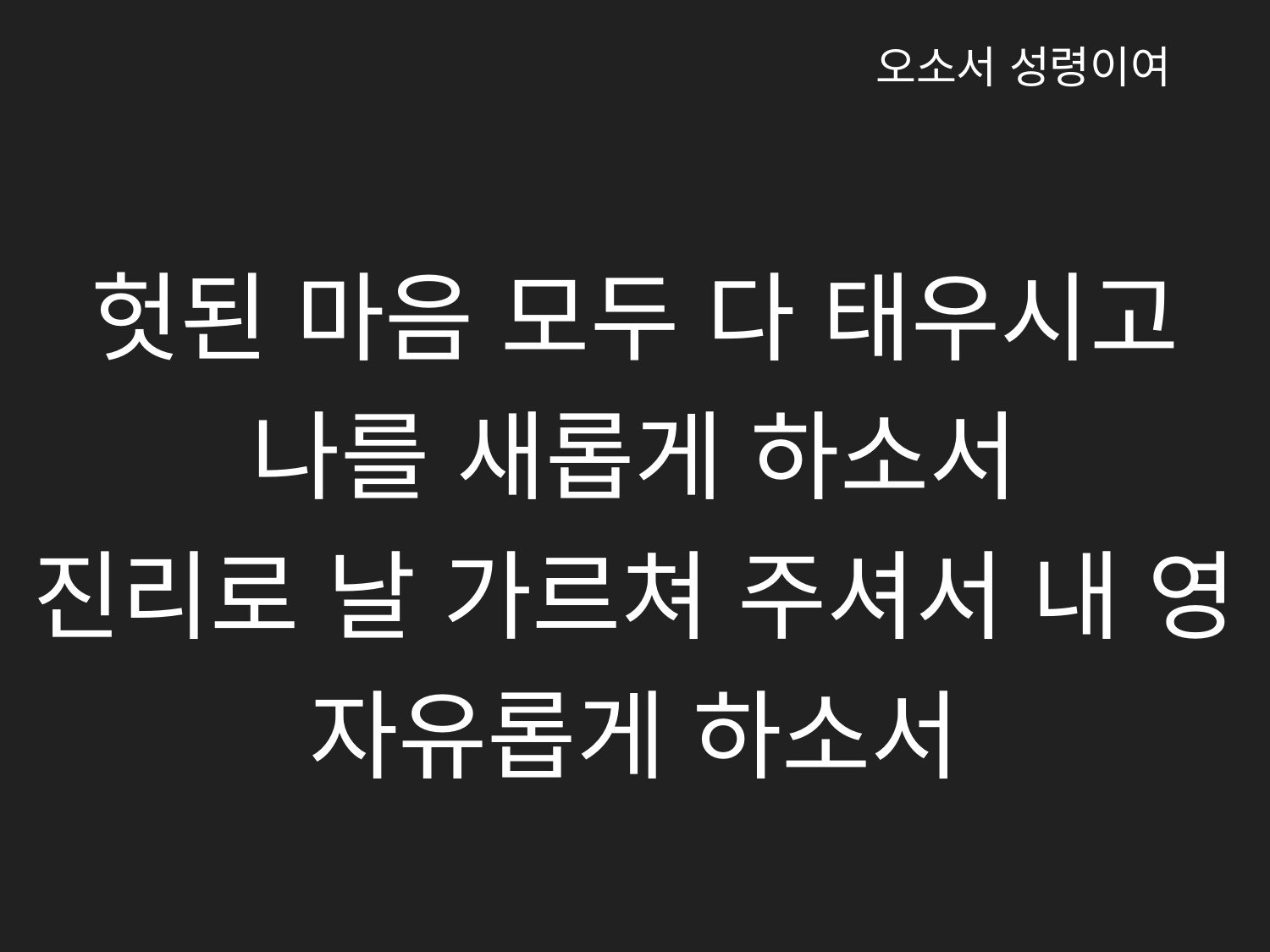

오소서 성령이여
헛된 마음 모두 다 태우시고
나를 새롭게 하소서
진리로 날 가르쳐 주셔서 내 영
자유롭게 하소서